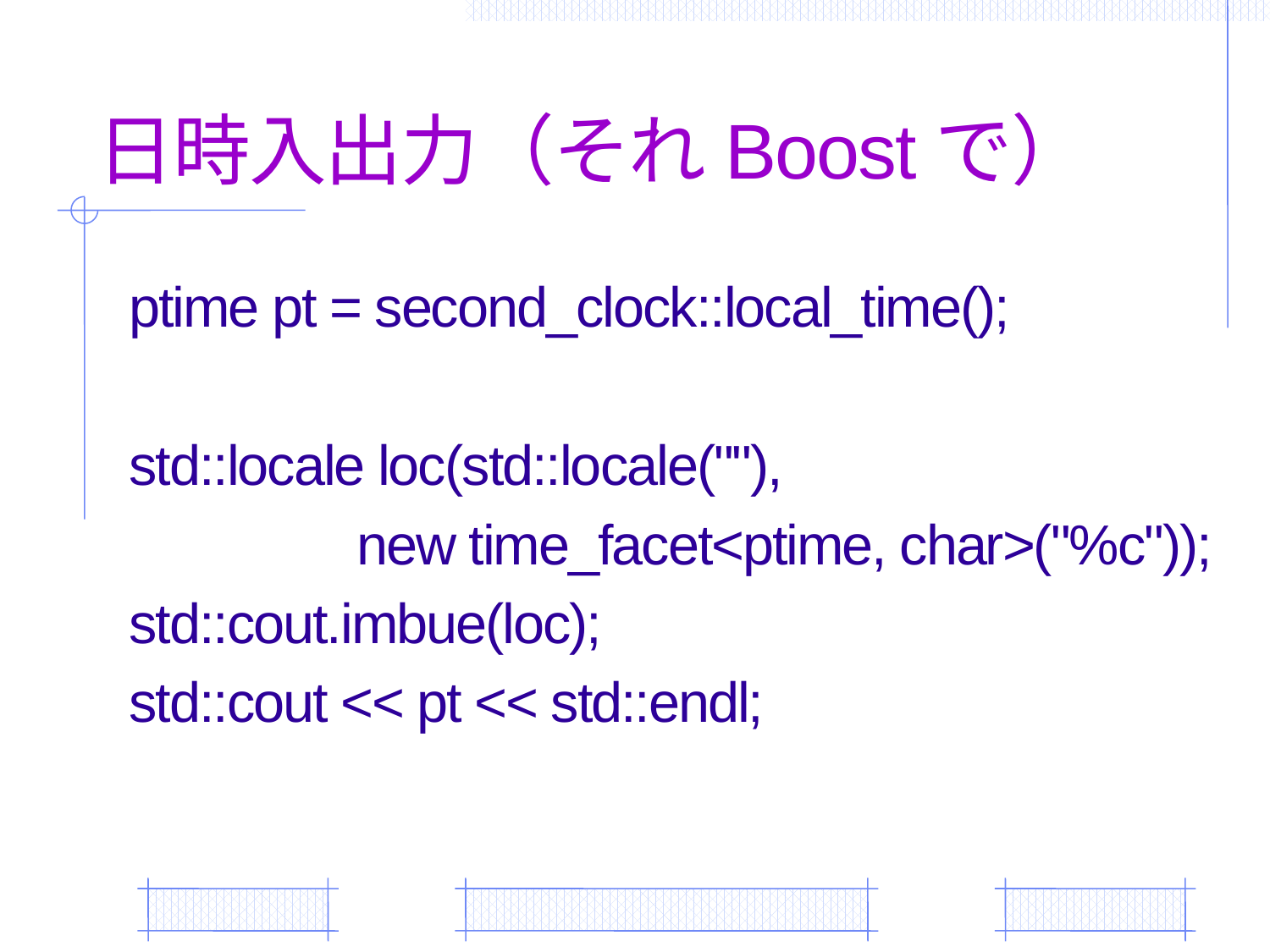

# 日時入出力（それBoostで）
ptime pt = second_clock::local_time();

std::locale loc(std::locale(""),
new time_facet<ptime, char>("%c"));
std::cout.imbue(loc);
std::cout << pt << std::endl;